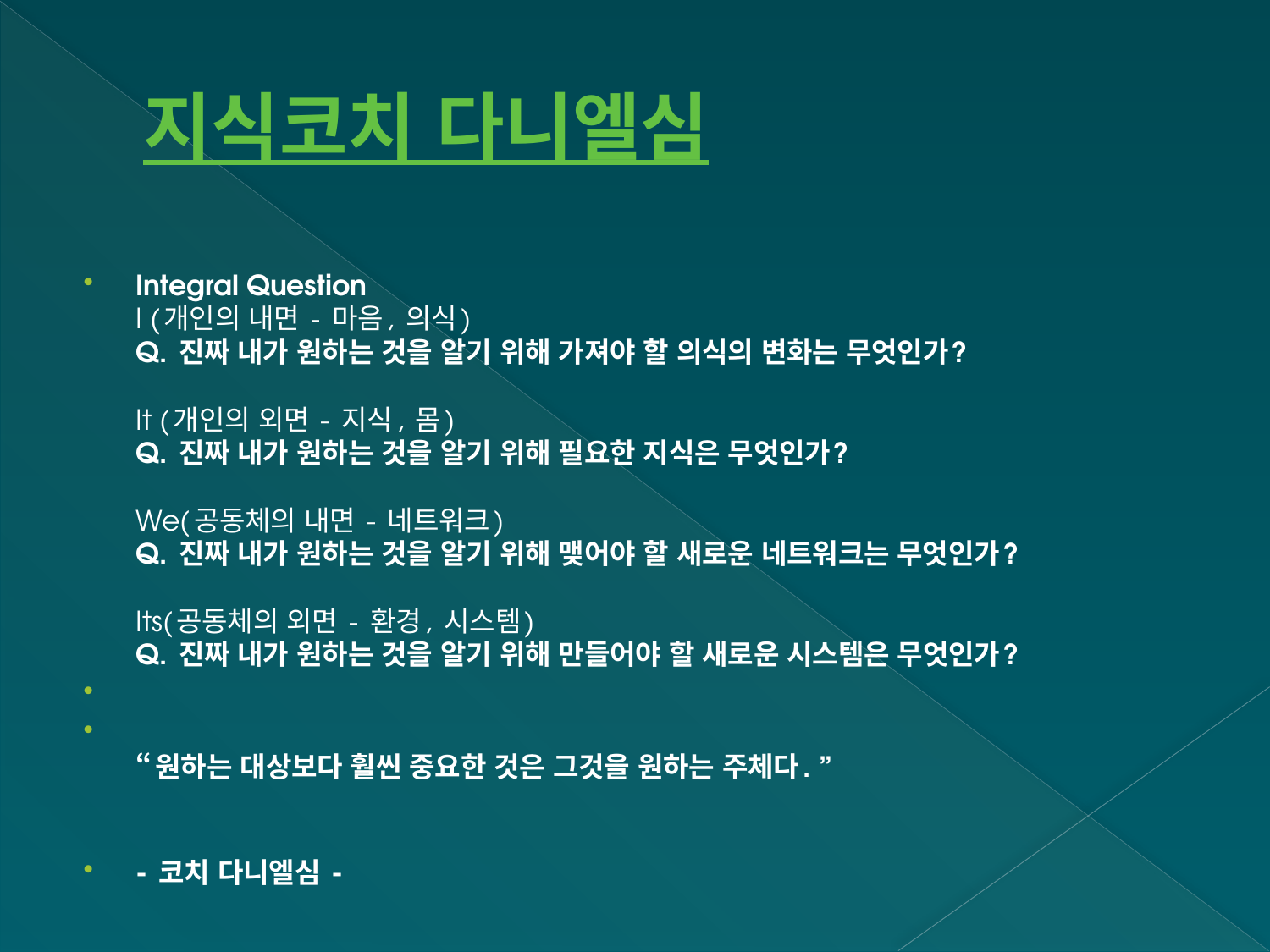

# 지식코치 다니엘심
Integral Question
I (개인의 내면 - 마음, 의식) 
Q. 진짜 내가 원하는 것을 알기 위해 가져야 할 의식의 변화는 무엇인가? 
It (개인의 외면 - 지식, 몸)
Q. 진짜 내가 원하는 것을 알기 위해 필요한 지식은 무엇인가?
We(공동체의 내면 - 네트워크)  
Q. 진짜 내가 원하는 것을 알기 위해 맺어야 할 새로운 네트워크는 무엇인가?
Its(공동체의 외면 - 환경, 시스템)  
Q. 진짜 내가 원하는 것을 알기 위해 만들어야 할 새로운 시스템은 무엇인가?

“원하는 대상보다 훨씬 중요한 것은 그것을 원하는 주체다. ”
- 코치 다니엘심 -